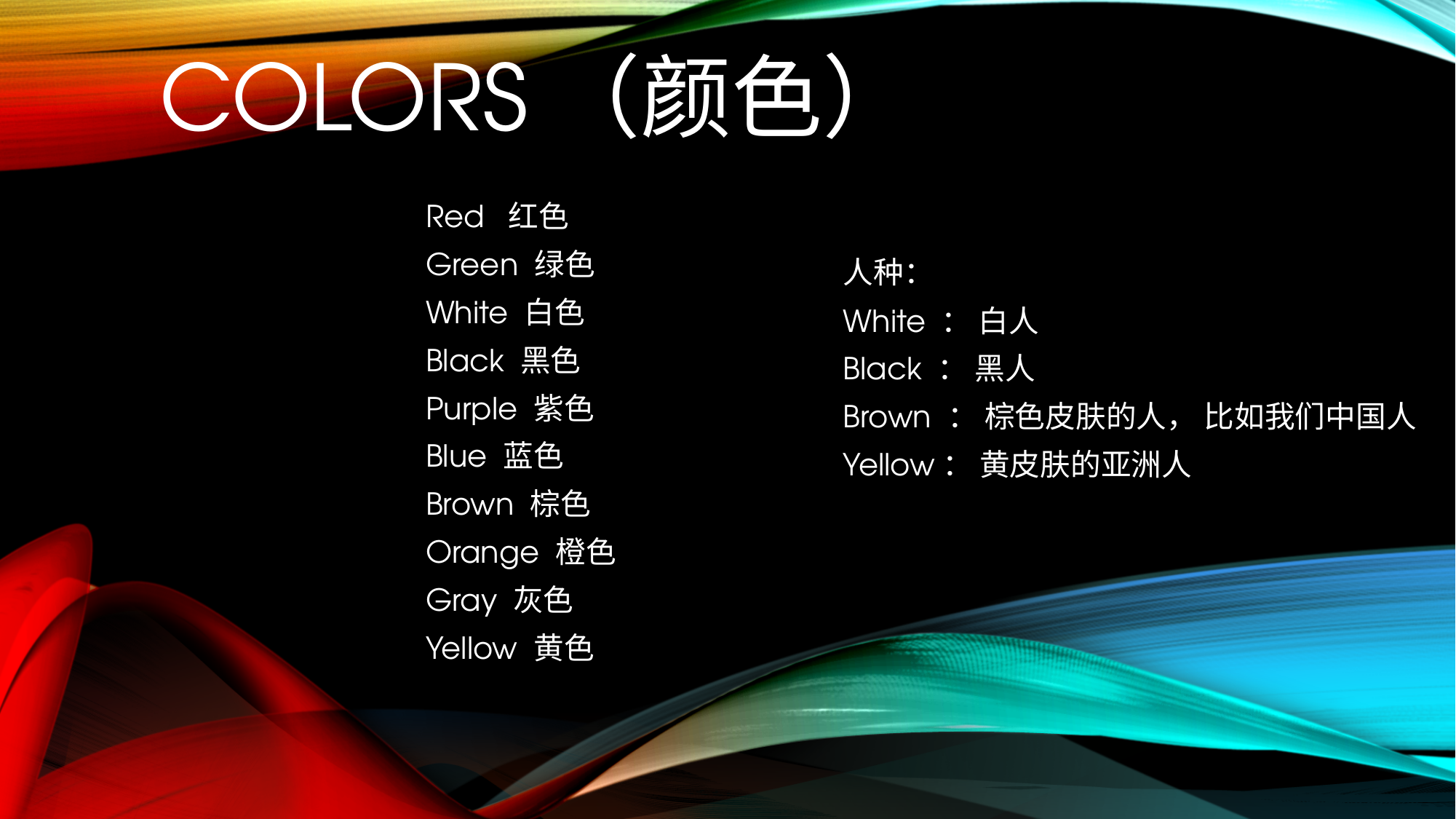

# Colors（颜色）
Red  红色
Green 绿色
White 白色
Black 黑色
Purple 紫色
Blue 蓝色
Brown 棕色
Orange 橙色
Gray 灰色
Yellow 黄色

人种：
White ： 白人
Black ： 黑人
Brown ： 棕色皮肤的人， 比如我们中国人
Yellow： 黄皮肤的亚洲人